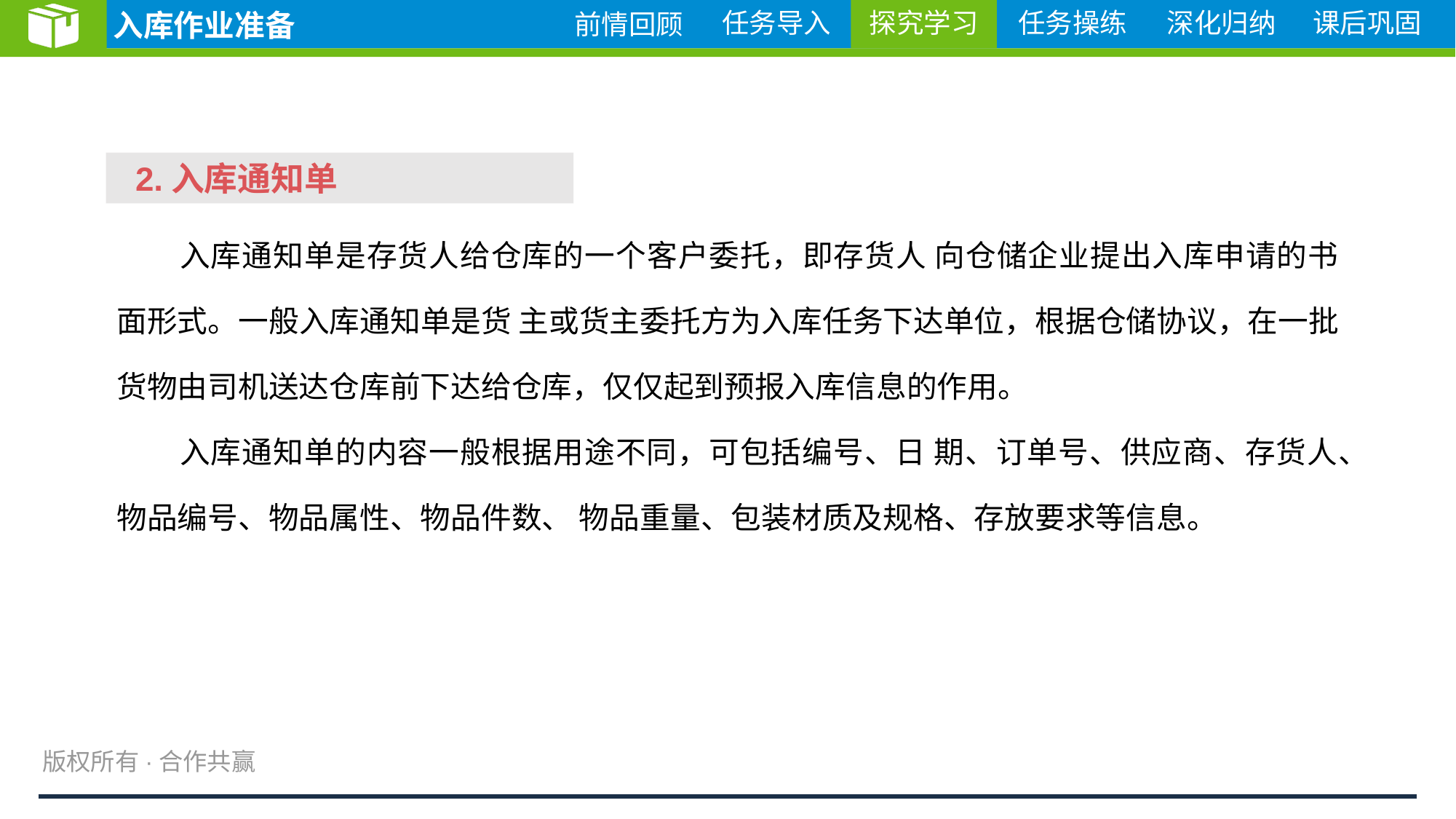

探究学习
  2.入库通知单
入库通知单是存货人给仓库的一个客户委托，即存货人 向仓储企业提出入库申请的书面形式。一般入库通知单是货 主或货主委托方为入库任务下达单位，根据仓储协议，在一批货物由司机送达仓库前下达给仓库，仅仅起到预报入库信息的作用。
入库通知单的内容一般根据用途不同，可包括编号、日 期、订单号、供应商、存货人、物品编号、物品属性、物品件数、 物品重量、包装材质及规格、存放要求等信息。